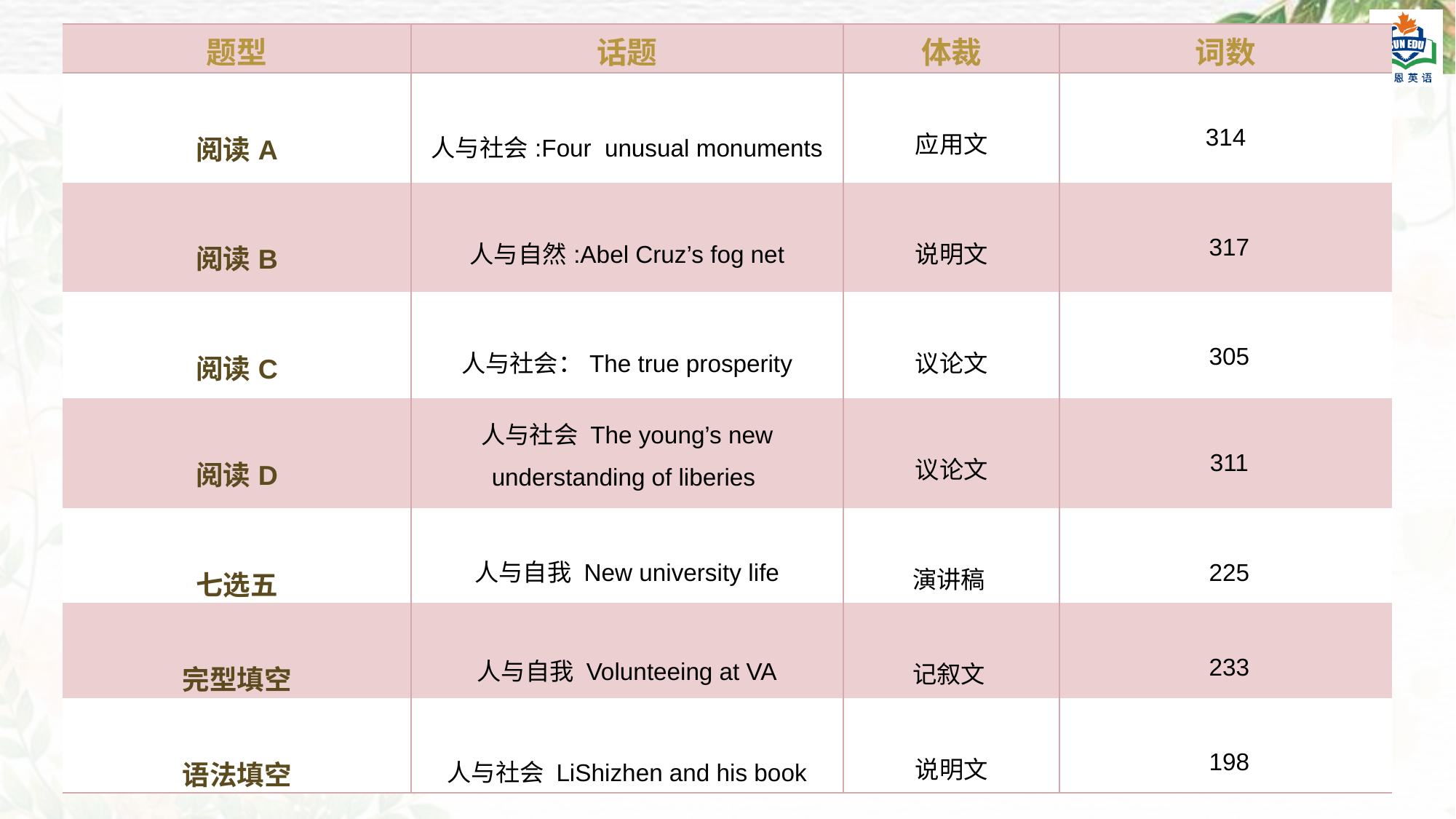

| 题型 | 话题 | 体裁 | 词数 |
| --- | --- | --- | --- |
| 阅读A | 人与社会:Four unusual monuments | 应用文 | 314 |
| 阅读B | 人与自然:Abel Cruz’s fog net | 说明文 | 317 |
| 阅读C | 人与社会：The true prosperity | 议论文 | 305 |
| 阅读D | 人与社会 The young’s new understanding of liberies | 议论文 | 311 |
| 七选五 | 人与自我 New university life | 演讲稿 | 225 |
| 完型填空 | 人与自我 Volunteeing at VA | 记叙文 | 233 |
| 语法填空 | 人与社会 LiShizhen and his book | 说明文 | 198 |
#